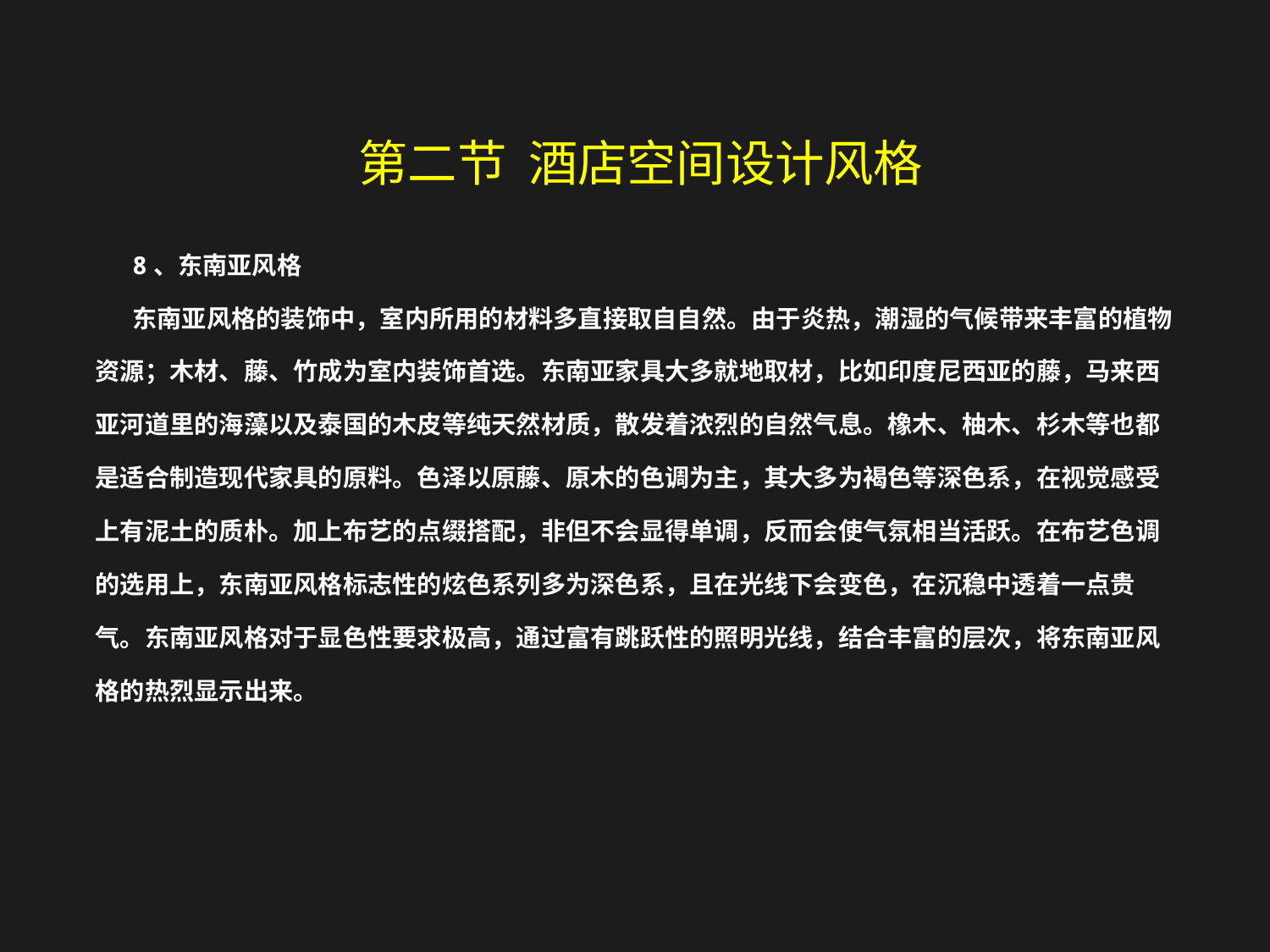

第二节  酒店空间设计风格
8、东南亚风格
东南亚风格的装饰中，室内所用的材料多直接取自自然。由于炎热，潮湿的气候带来丰富的植物资源；木材、藤、竹成为室内装饰首选。东南亚家具大多就地取材，比如印度尼西亚的藤，马来西亚河道里的海藻以及泰国的木皮等纯天然材质，散发着浓烈的自然气息。橡木、柚木、杉木等也都是适合制造现代家具的原料。色泽以原藤、原木的色调为主，其大多为褐色等深色系，在视觉感受上有泥土的质朴。加上布艺的点缀搭配，非但不会显得单调，反而会使气氛相当活跃。在布艺色调的选用上，东南亚风格标志性的炫色系列多为深色系，且在光线下会变色，在沉稳中透着一点贵气。东南亚风格对于显色性要求极高，通过富有跳跃性的照明光线，结合丰富的层次，将东南亚风格的热烈显示出来。